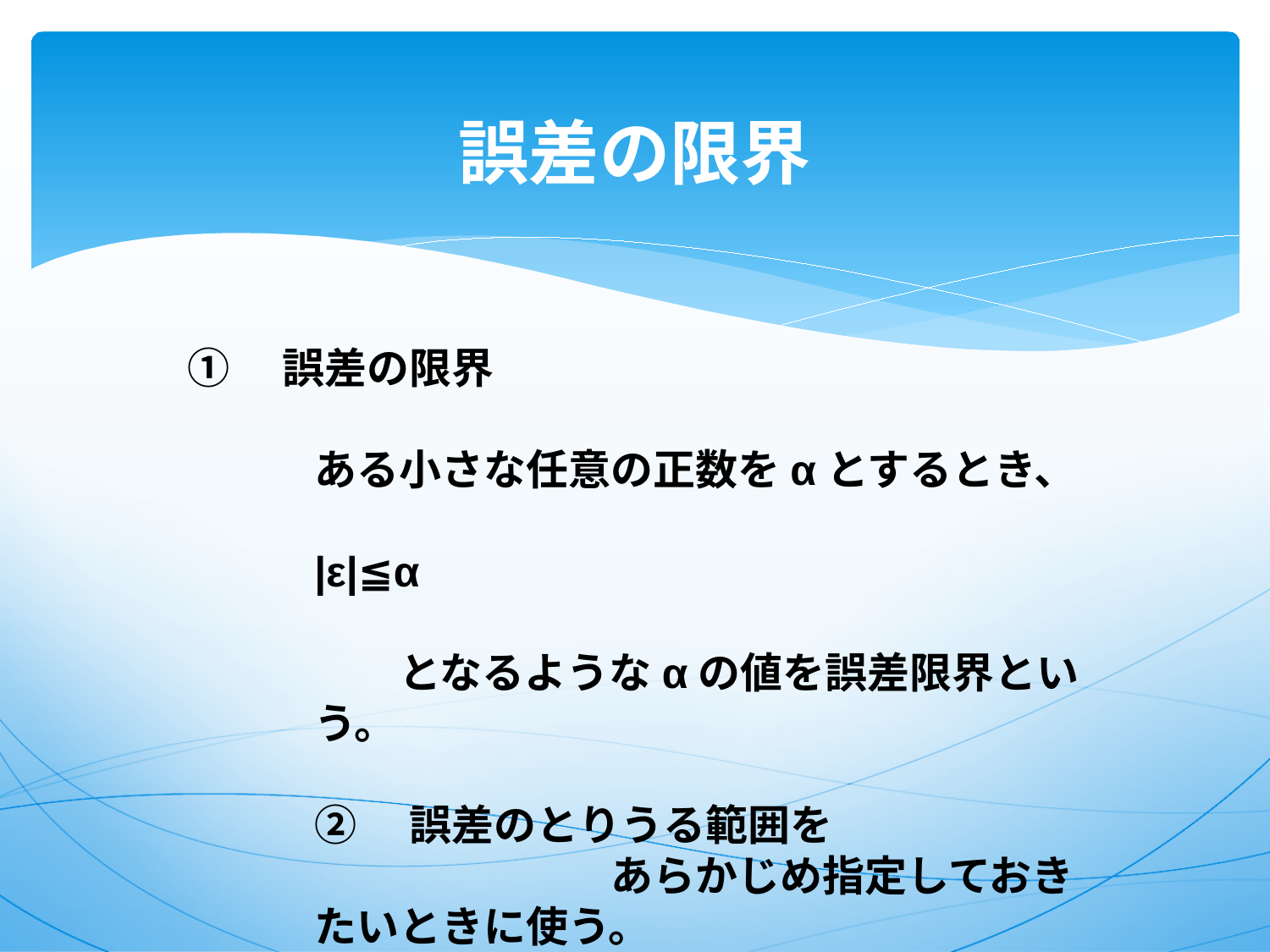

# 誤差の限界
①　誤差の限界

　　　ある小さな任意の正数をαとするとき、

|ε|≦α

　　となるようなαの値を誤差限界という。

②　誤差のとりうる範囲を
　　　　　　　あらかじめ指定しておきたいときに使う。